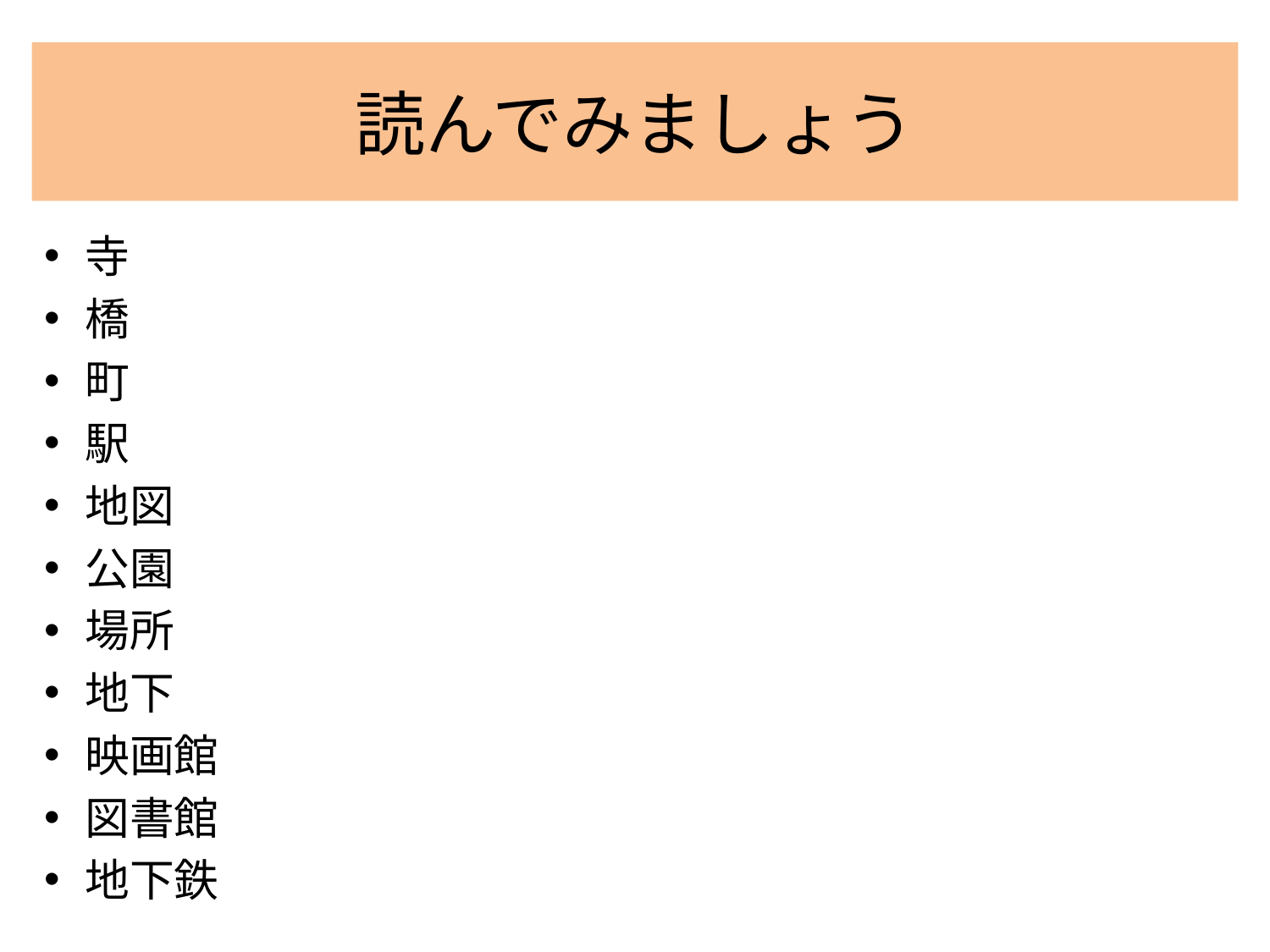

# 読んでみましょう
寺
橋
町
駅
地図
公園
場所
地下
映画館
図書館
地下鉄